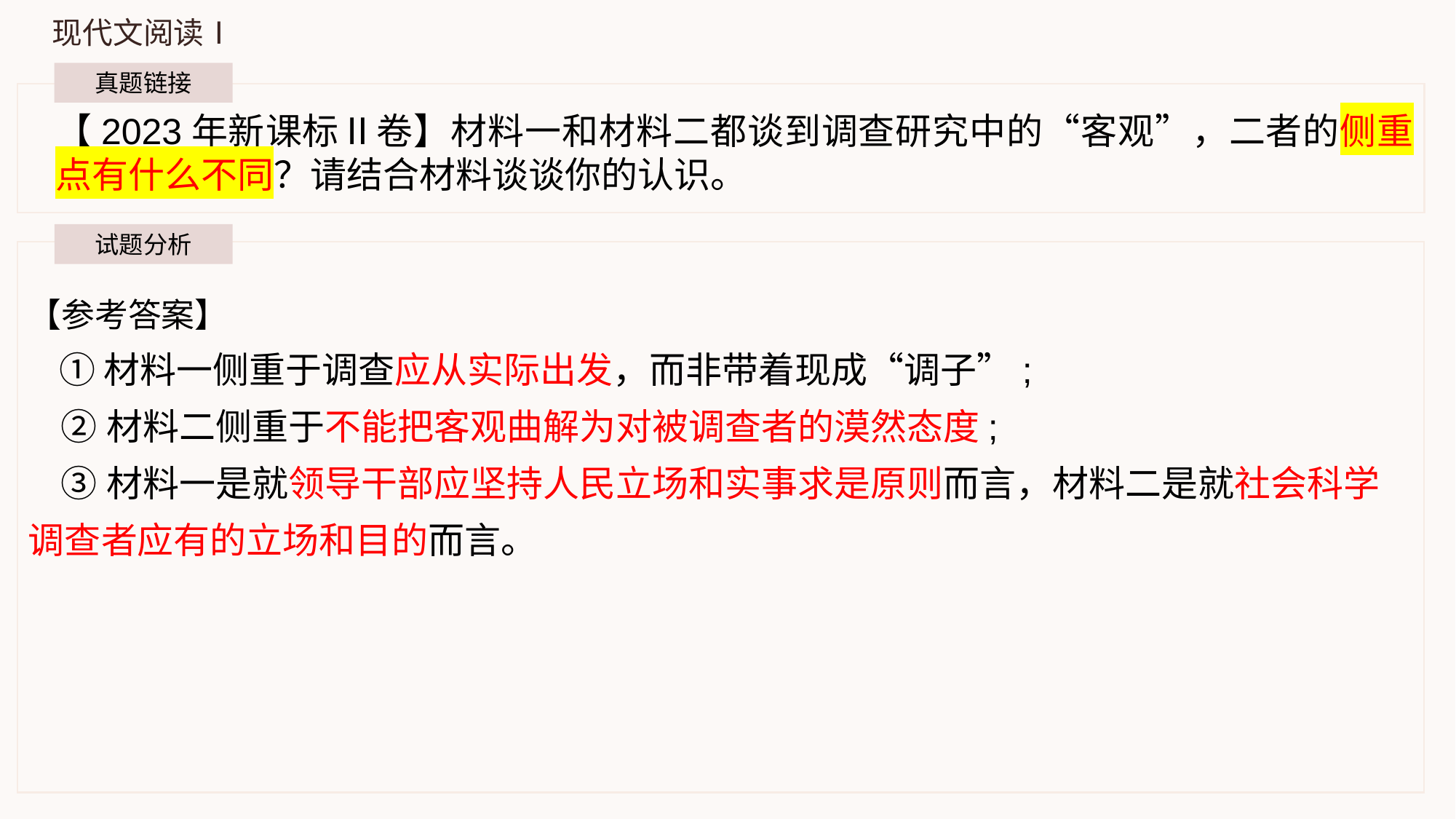

现代文阅读Ⅰ
真题链接

【2023年新课标Ⅱ卷】材料一和材料二都谈到调查研究中的“客观”，二者的侧重点有什么不同？请结合材料谈谈你的认识。
试题分析

【参考答案】
    ①材料一侧重于调查应从实际出发，而非带着现成“调子”;
    ②材料二侧重于不能把客观曲解为对被调查者的漠然态度;
    ③材料一是就领导干部应坚持人民立场和实事求是原则而言，材料二是就社会科学调查者应有的立场和目的而言。